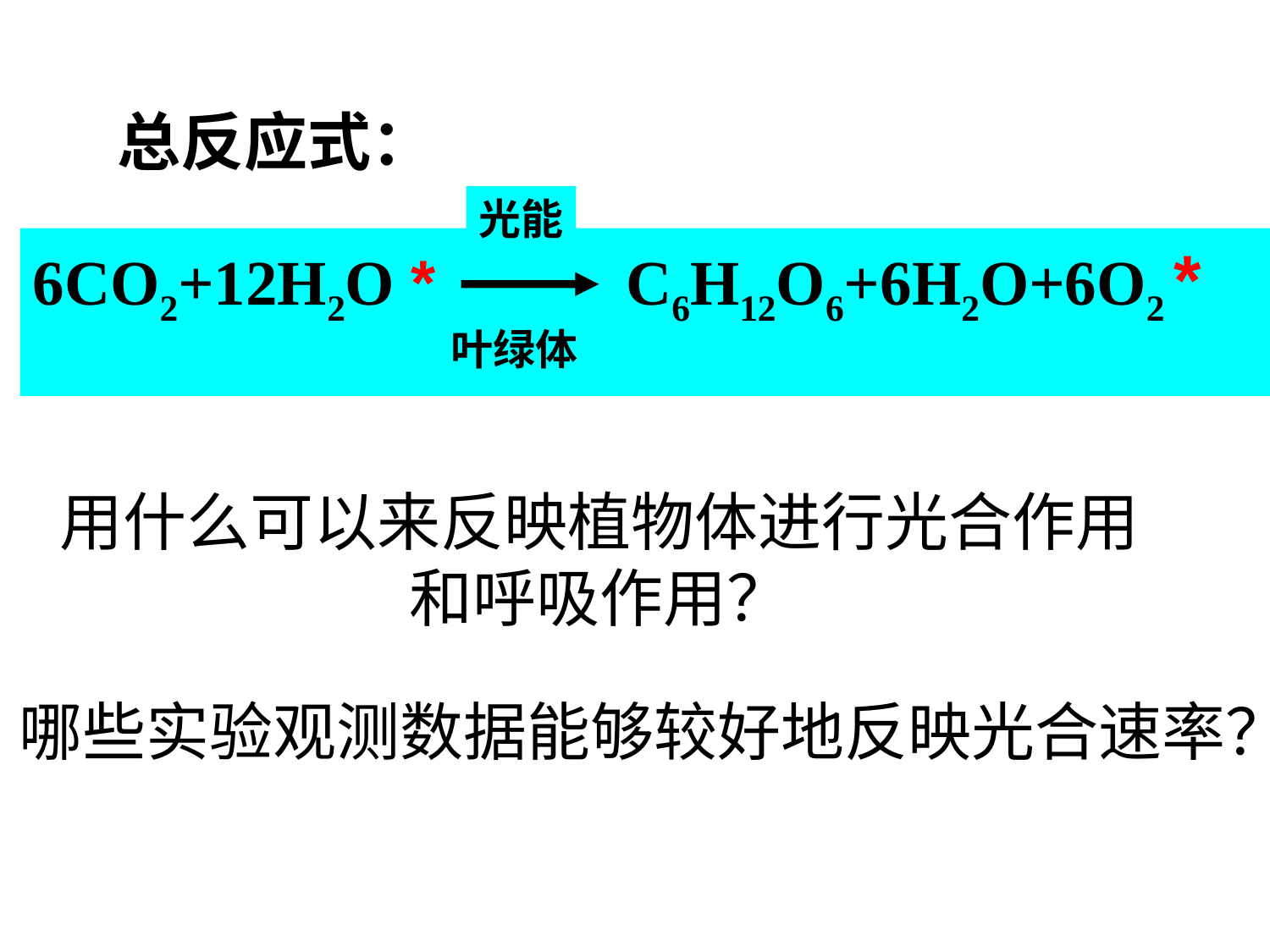

总反应式：
光能
6CO2+12H2O *            C6H12O6+6H2O+6O2 *

叶绿体
用什么可以来反映植物体进行光合作用和呼吸作用？
哪些实验观测数据能够较好地反映光合速率？